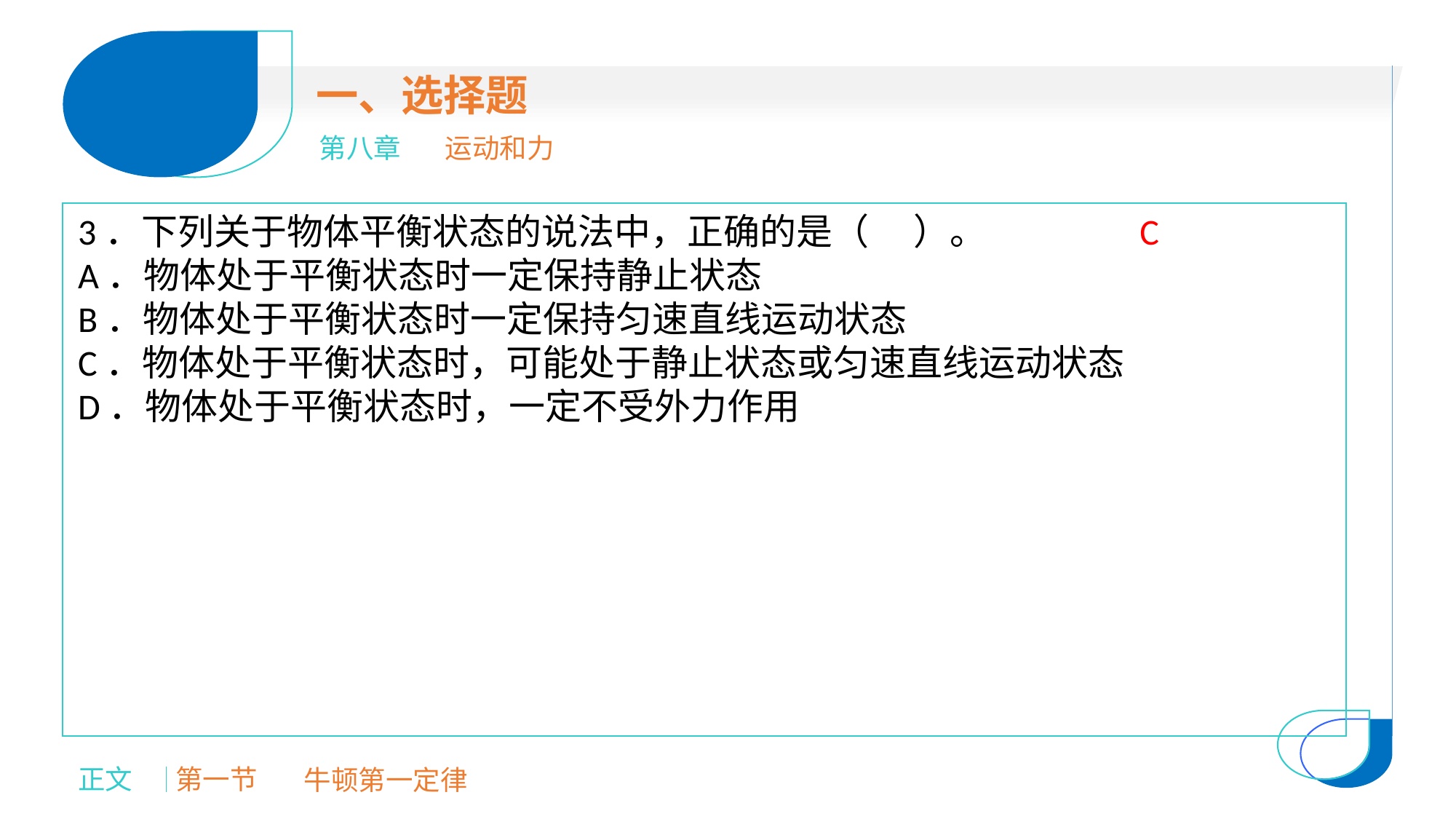

一、选择题

第八章
运动和力

3．下列关于物体平衡状态的说法中，正确的是（ 　）。
A．物体处于平衡状态时一定保持静止状态
B．物体处于平衡状态时一定保持匀速直线运动状态
C．物体处于平衡状态时，可能处于静止状态或匀速直线运动状态
D．物体处于平衡状态时，一定不受外力作用
C

正文
第一节
牛顿第一定律